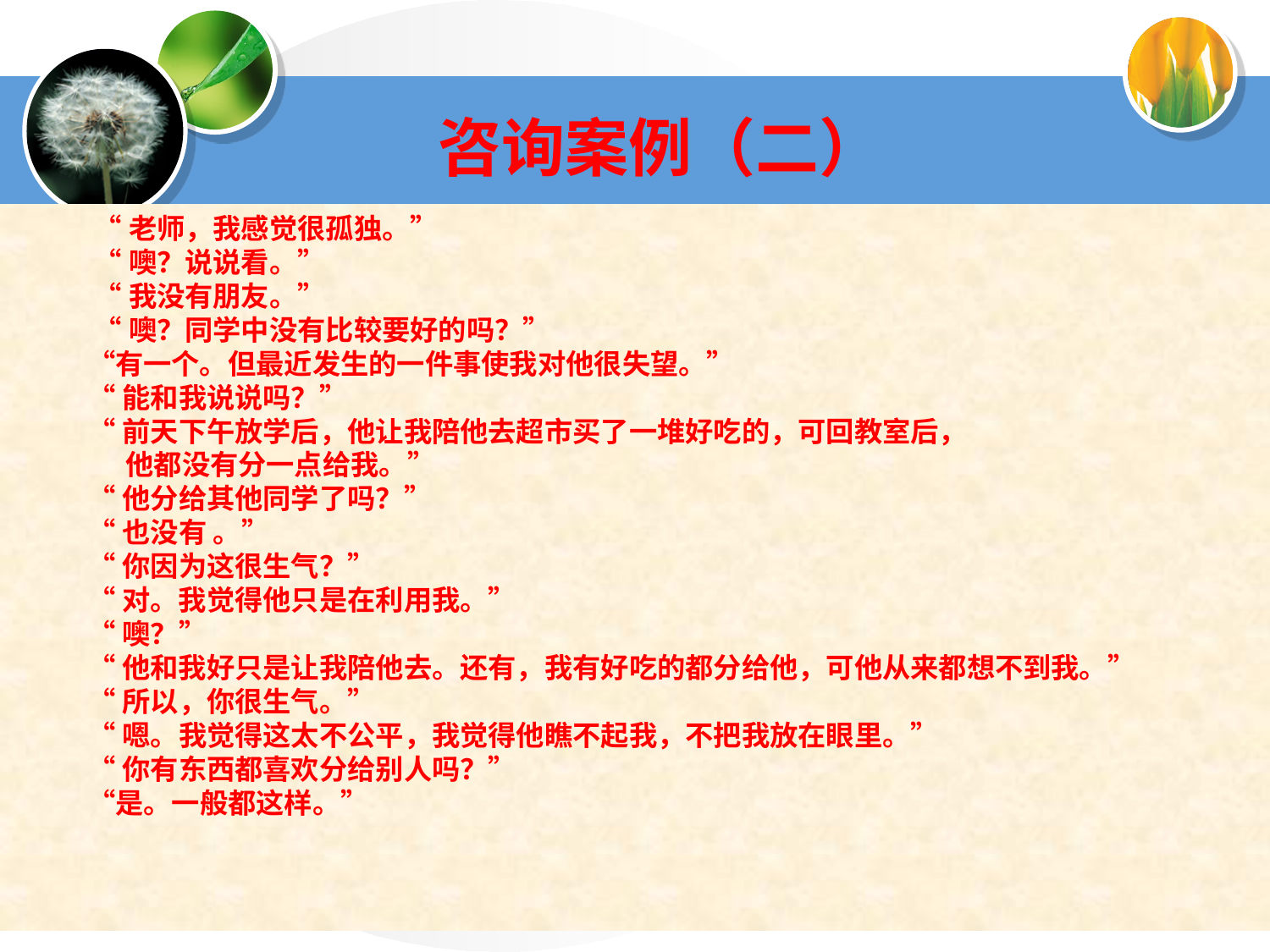

咨询案例（二）
 “老师，我感觉很孤独。”
 “噢？说说看。”
 “我没有朋友。”
 “噢？同学中没有比较要好的吗？”
“有一个。但最近发生的一件事使我对他很失望。”
“能和我说说吗？”
“前天下午放学后，他让我陪他去超市买了一堆好吃的，可回教室后，
     他都没有分一点给我。”
“他分给其他同学了吗？”
“也没有 。”
“你因为这很生气？”
“对。我觉得他只是在利用我。”
“噢？”
“他和我好只是让我陪他去。还有，我有好吃的都分给他，可他从来都想不到我。”
“所以，你很生气。”
“嗯。我觉得这太不公平，我觉得他瞧不起我，不把我放在眼里。”
“你有东西都喜欢分给别人吗？”
“是。一般都这样。”